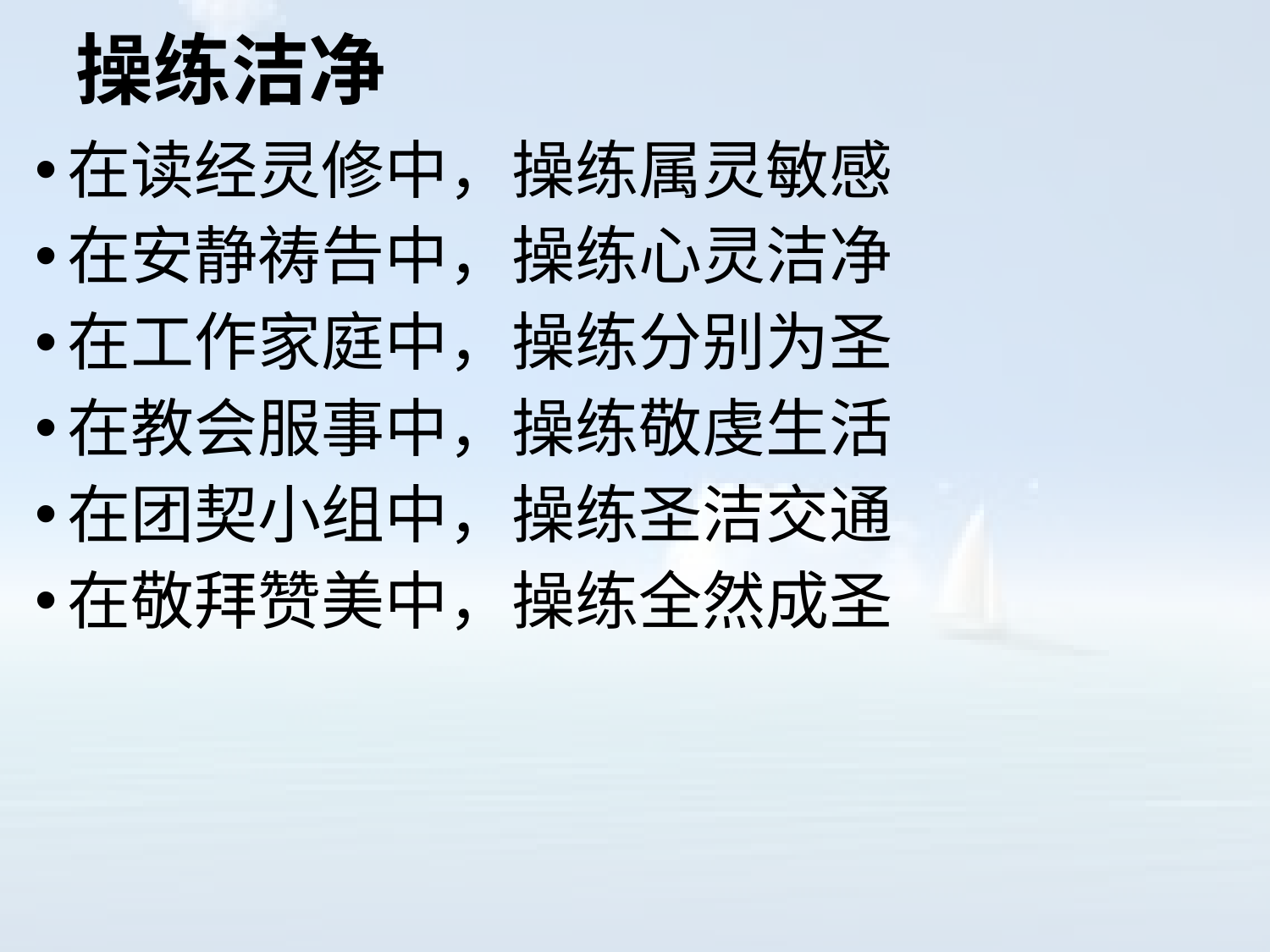

# 操练洁净
在读经灵修中，操练属灵敏感
在安静祷告中，操练心灵洁净
在工作家庭中，操练分别为圣
在教会服事中，操练敬虔生活
在团契小组中，操练圣洁交通
在敬拜赞美中，操练全然成圣